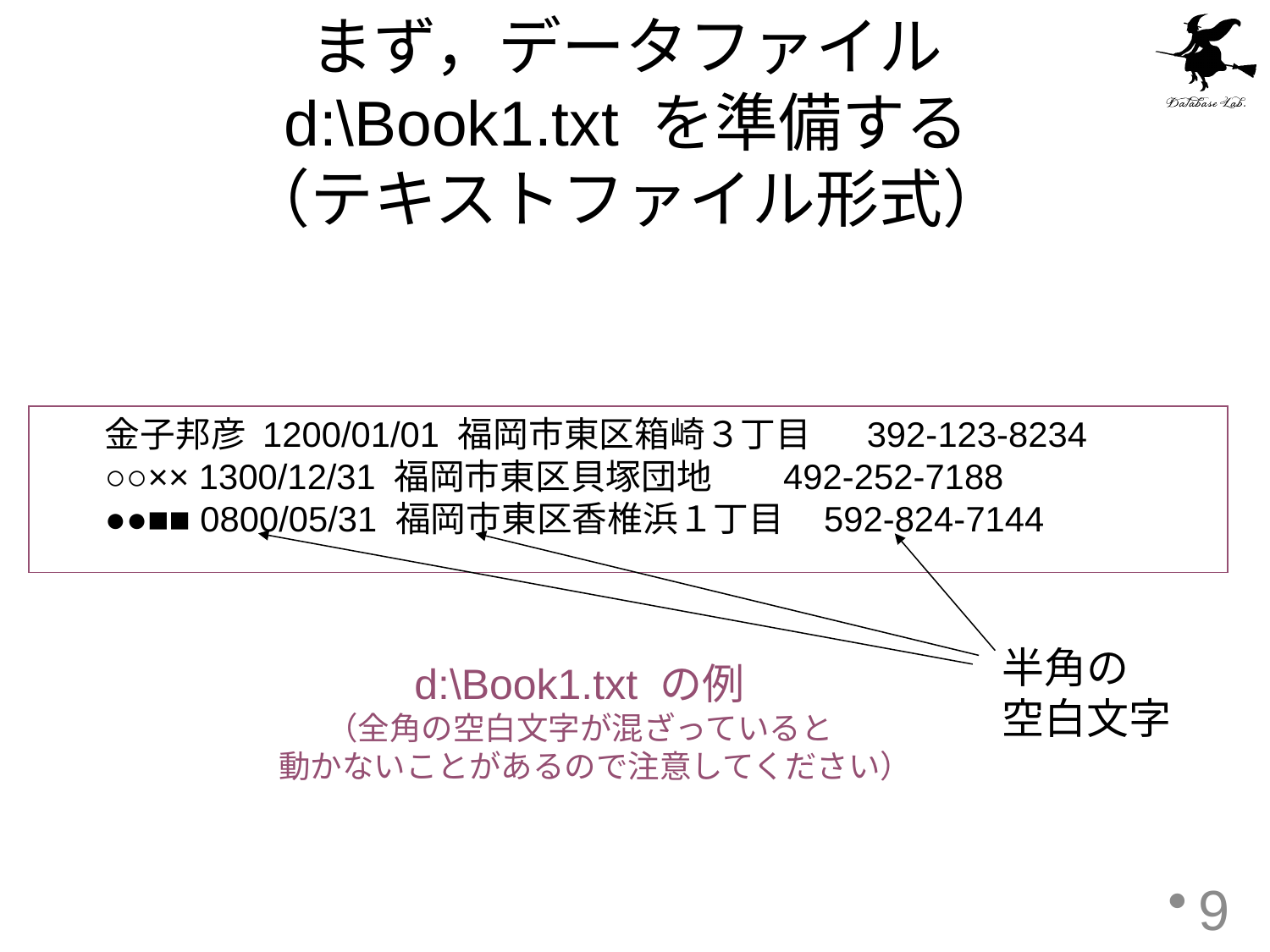

まず，データファイル
d:\Book1.txt を準備する
（テキストファイル形式）
金子邦彦 1200/01/01 福岡市東区箱崎３丁目      392-123-8234
○○×× 1300/12/31 福岡市東区貝塚団地        492-252-7188
●●■■ 0800/05/31 福岡市東区香椎浜１丁目    592-824-7144

半角の
空白文字
d:\Book1.txt の例
（全角の空白文字が混ざっていると
　動かないことがあるので注意してください）
9